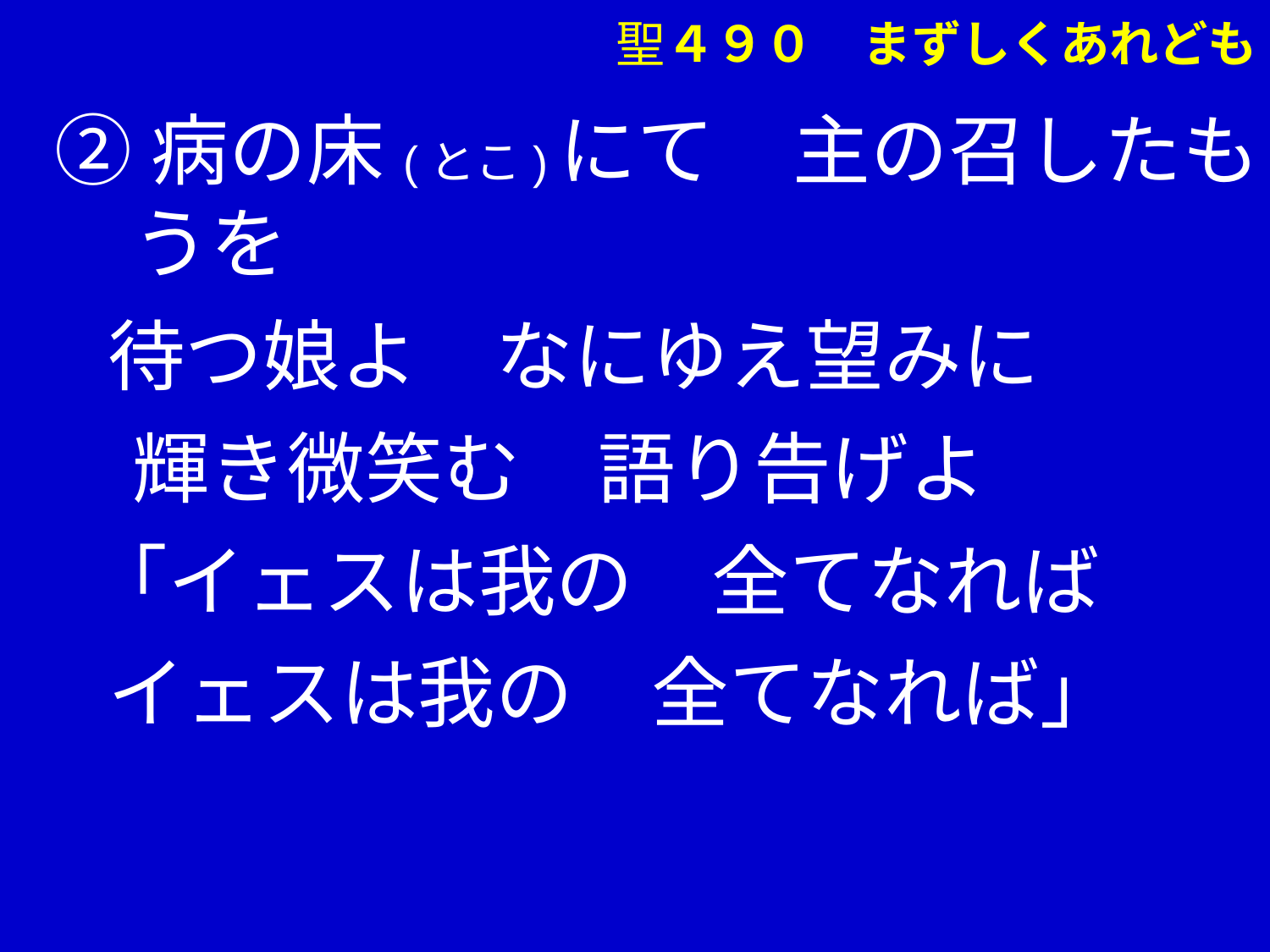

②病の床(とこ)にて　主の召したもうを
  待つ娘よ　なにゆえ望みに
　輝き微笑む　語り告げよ
 「イェスは我の　全てなれば
  イェスは我の　全てなれば」

聖４９０　まずしくあれども